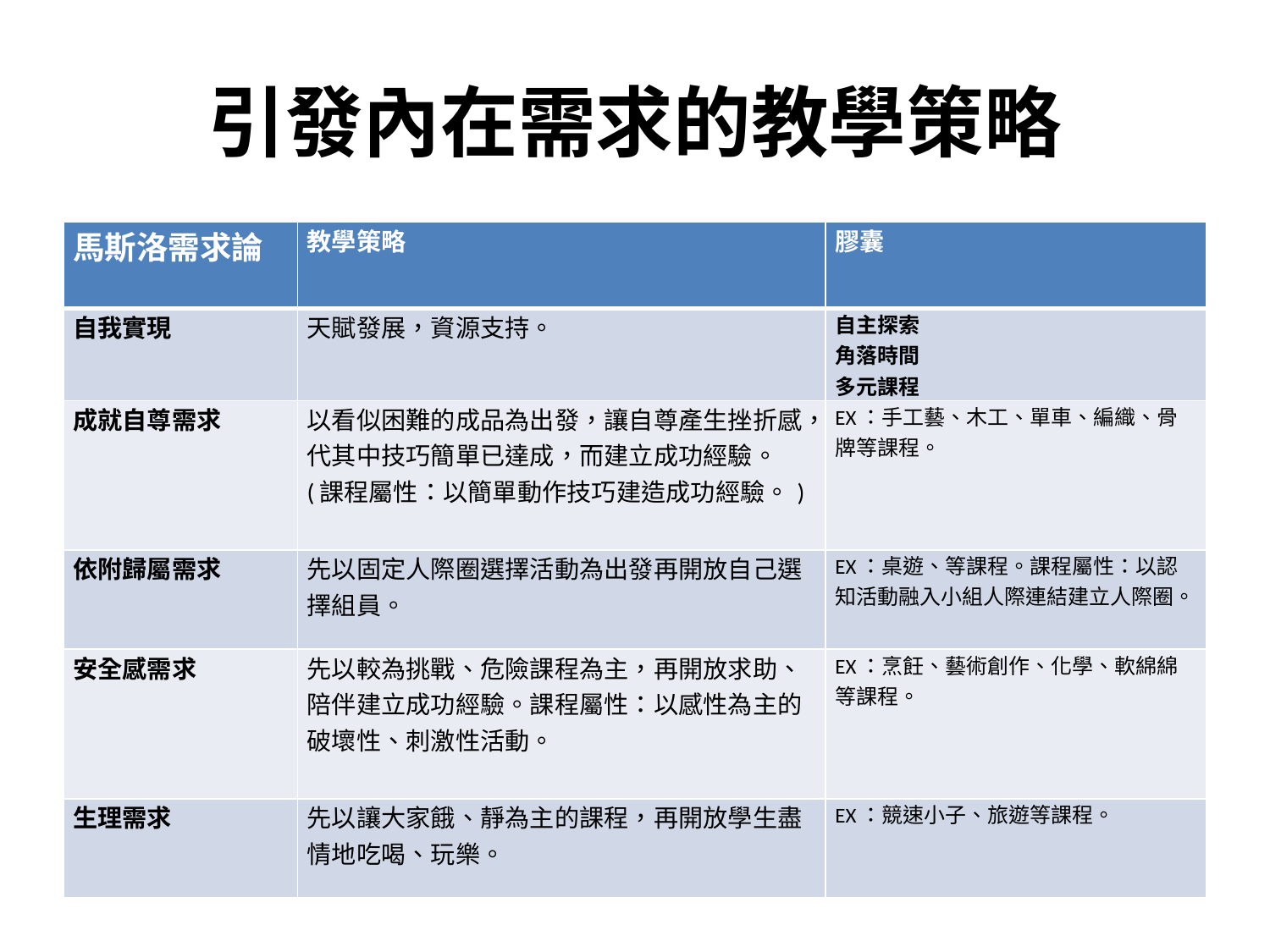

# 引發內在需求的教學策略
| 馬斯洛需求論 | 教學策略 | 膠囊 |
| --- | --- | --- |
| 自我實現 | 天賦發展，資源支持。 | 自主探索 角落時間 多元課程 |
| 成就自尊需求 | 以看似困難的成品為出發，讓自尊產生挫折感，代其中技巧簡單已達成，而建立成功經驗。(課程屬性：以簡單動作技巧建造成功經驗。) | EX：手工藝、木工、單車、編織、骨牌等課程。 |
| 依附歸屬需求 | 先以固定人際圈選擇活動為出發再開放自己選擇組員。 | EX：桌遊、等課程。課程屬性：以認知活動融入小組人際連結建立人際圈。 |
| 安全感需求 | 先以較為挑戰、危險課程為主，再開放求助、陪伴建立成功經驗。課程屬性：以感性為主的破壞性、刺激性活動。 | EX：烹飪、藝術創作、化學、軟綿綿等課程。 |
| 生理需求 | 先以讓大家餓、靜為主的課程，再開放學生盡情地吃喝、玩樂。 | EX：競速小子、旅遊等課程。 |